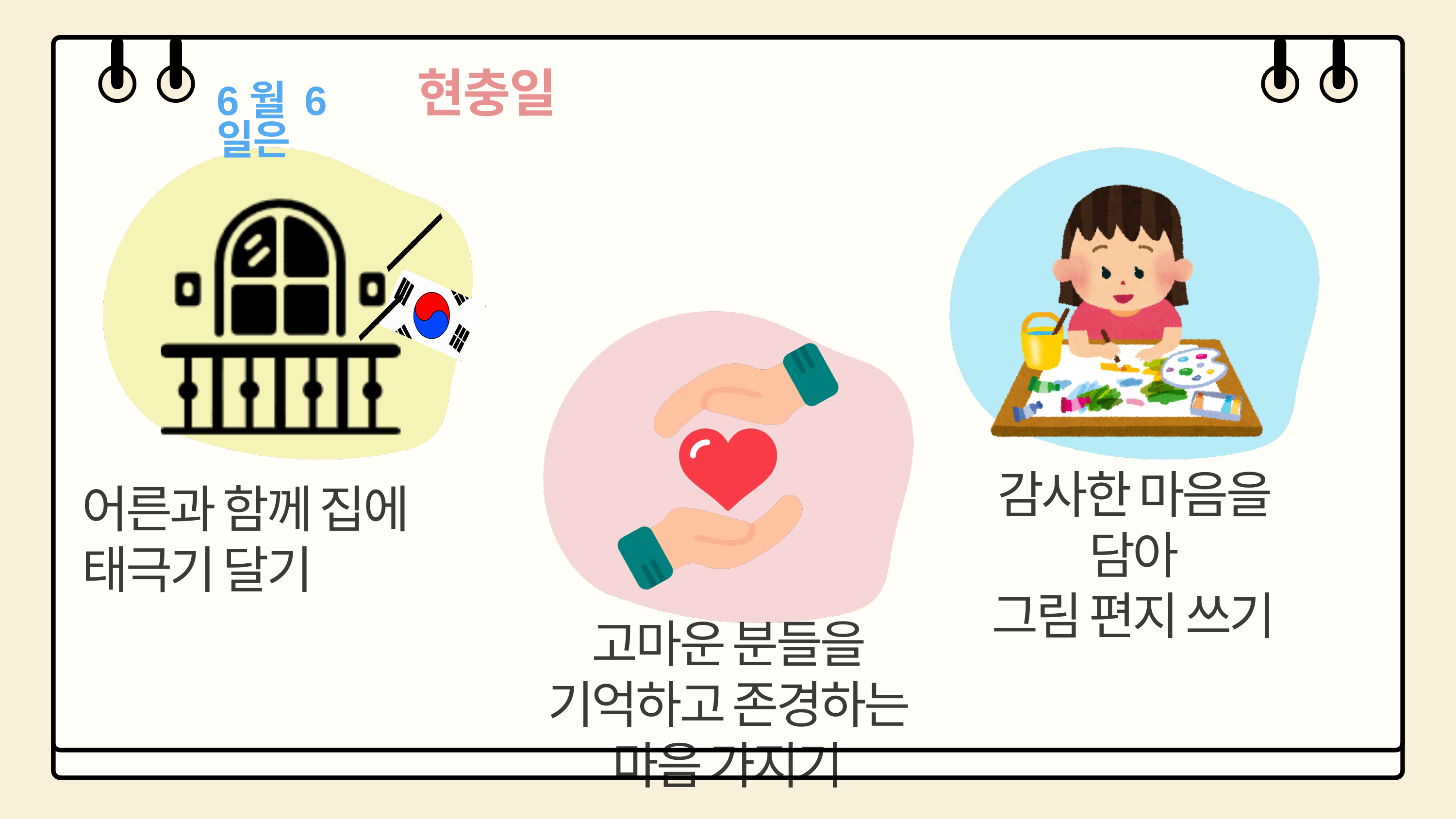

현충일
6월 6일은

감사한 마음을 담아
그림 편지 쓰기
어른과 함께 집에 태극기 달기
고마운 분들을 기억하고 존경하는 마음 가지기